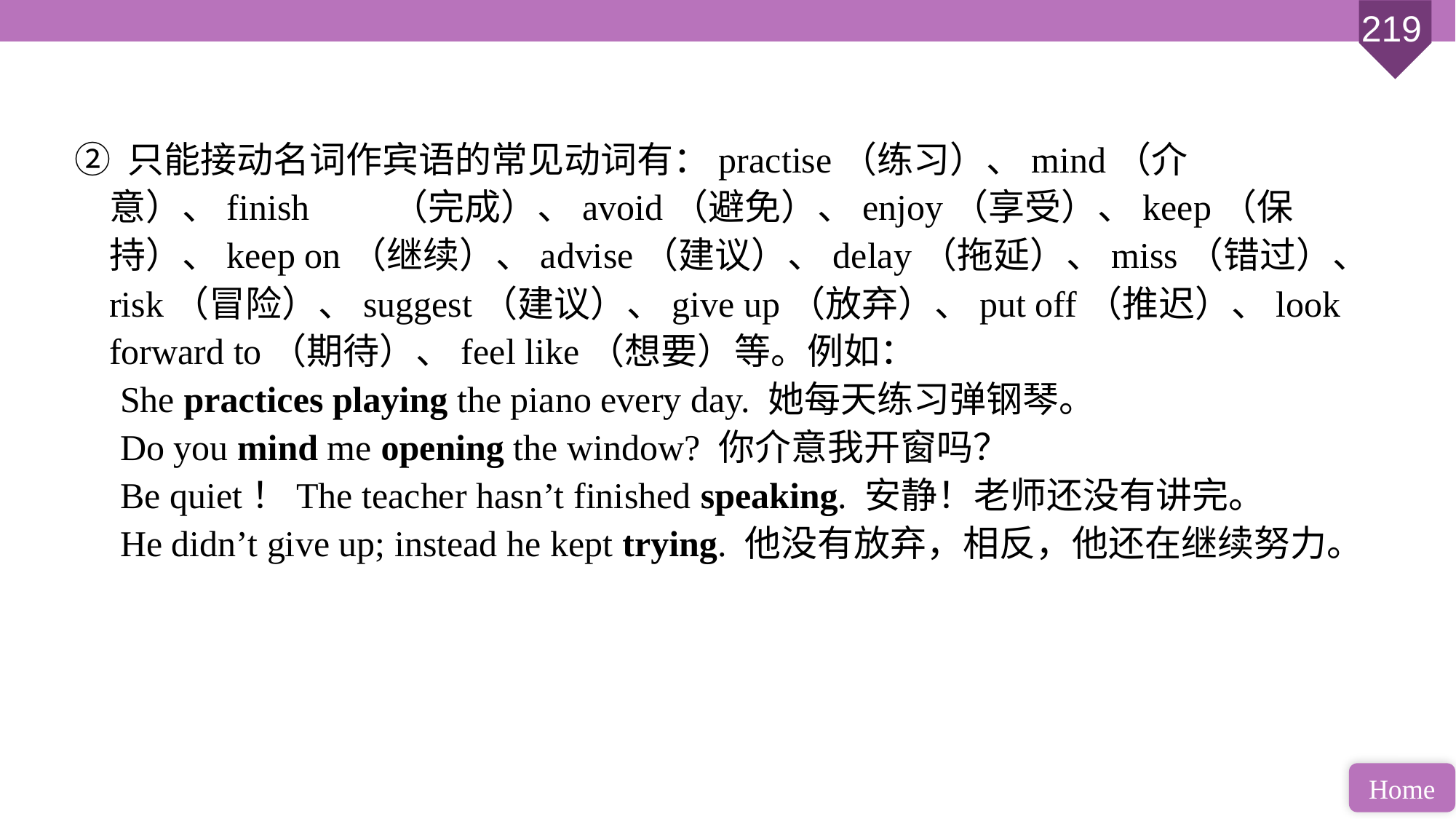

② 只能接动名词作宾语的常见动词有：practise（练习）、mind（介意）、finish        （完成）、avoid（避免）、enjoy（享受）、keep（保持）、keep on（继续）、advise（建议）、delay（拖延）、miss（错过）、risk（冒险）、suggest（建议）、give up（放弃）、put off（推迟）、look forward to（期待）、feel like（想要）等。例如：
     She practices playing the piano every day. 她每天练习弹钢琴。
     Do you mind me opening the window? 你介意我开窗吗？
     Be quiet！The teacher hasn’t finished speaking. 安静！老师还没有讲完。
     He didn’t give up; instead he kept trying. 他没有放弃，相反，他还在继续努力。